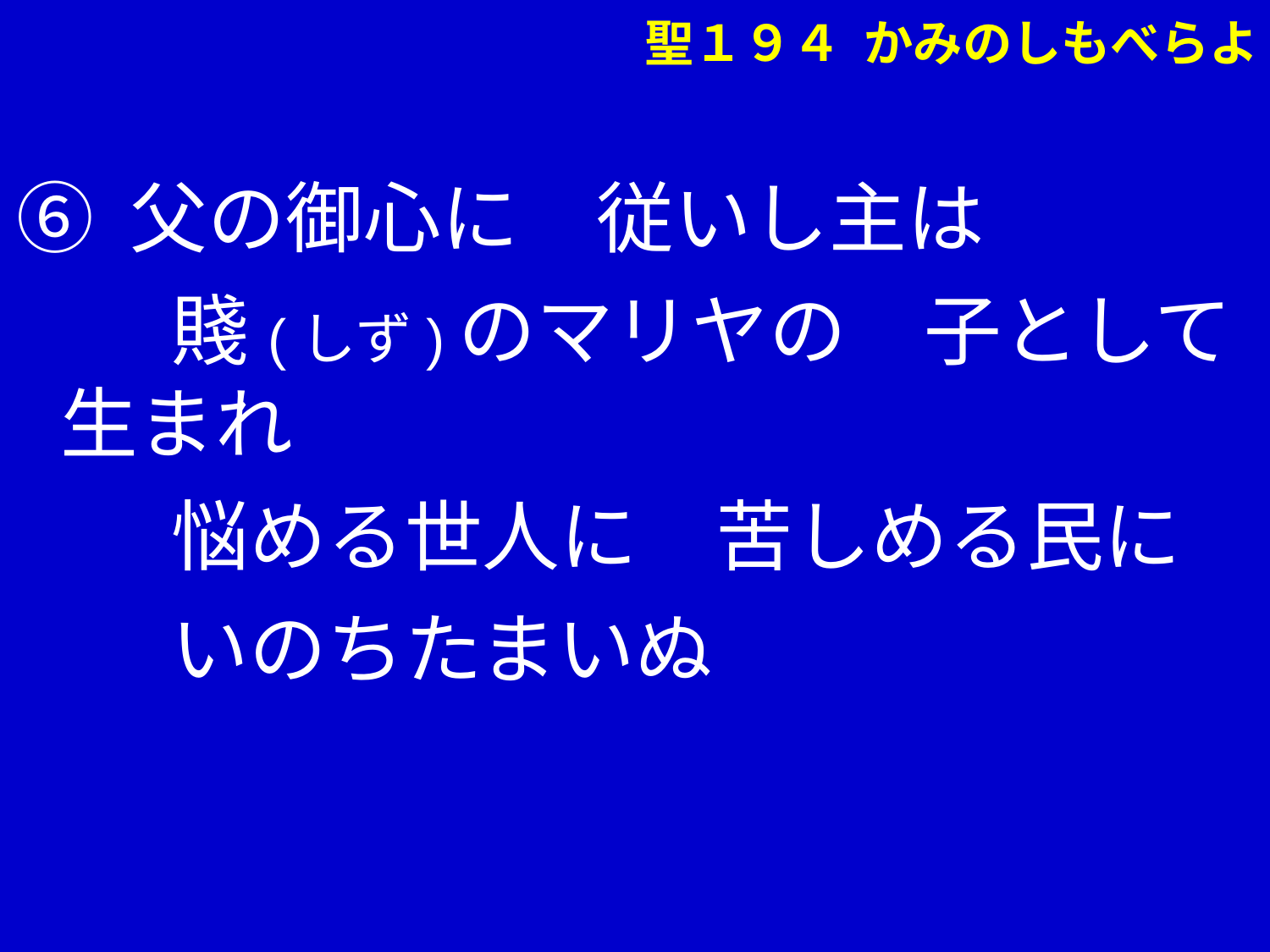

聖１９４  かみのしもべらよ

⑥ 父の御心に　従いし主は
　　賤(しず)のマリヤの　子として生まれ
　　悩める世人に　苦しめる民に
　　いのちたまいぬ